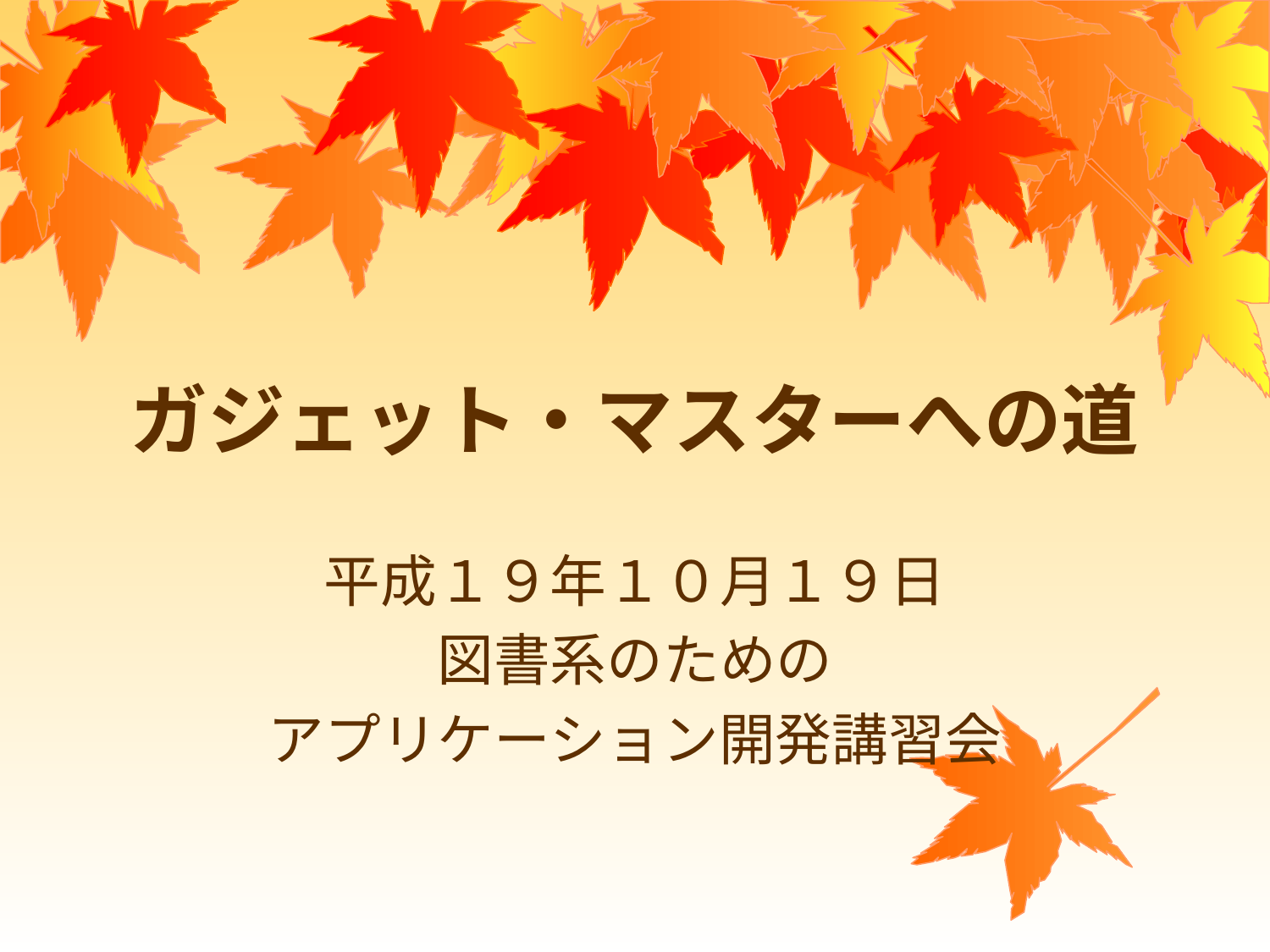

# ガジェット・マスターへの道
平成１９年１０月１９日
図書系のための
アプリケーション開発講習会